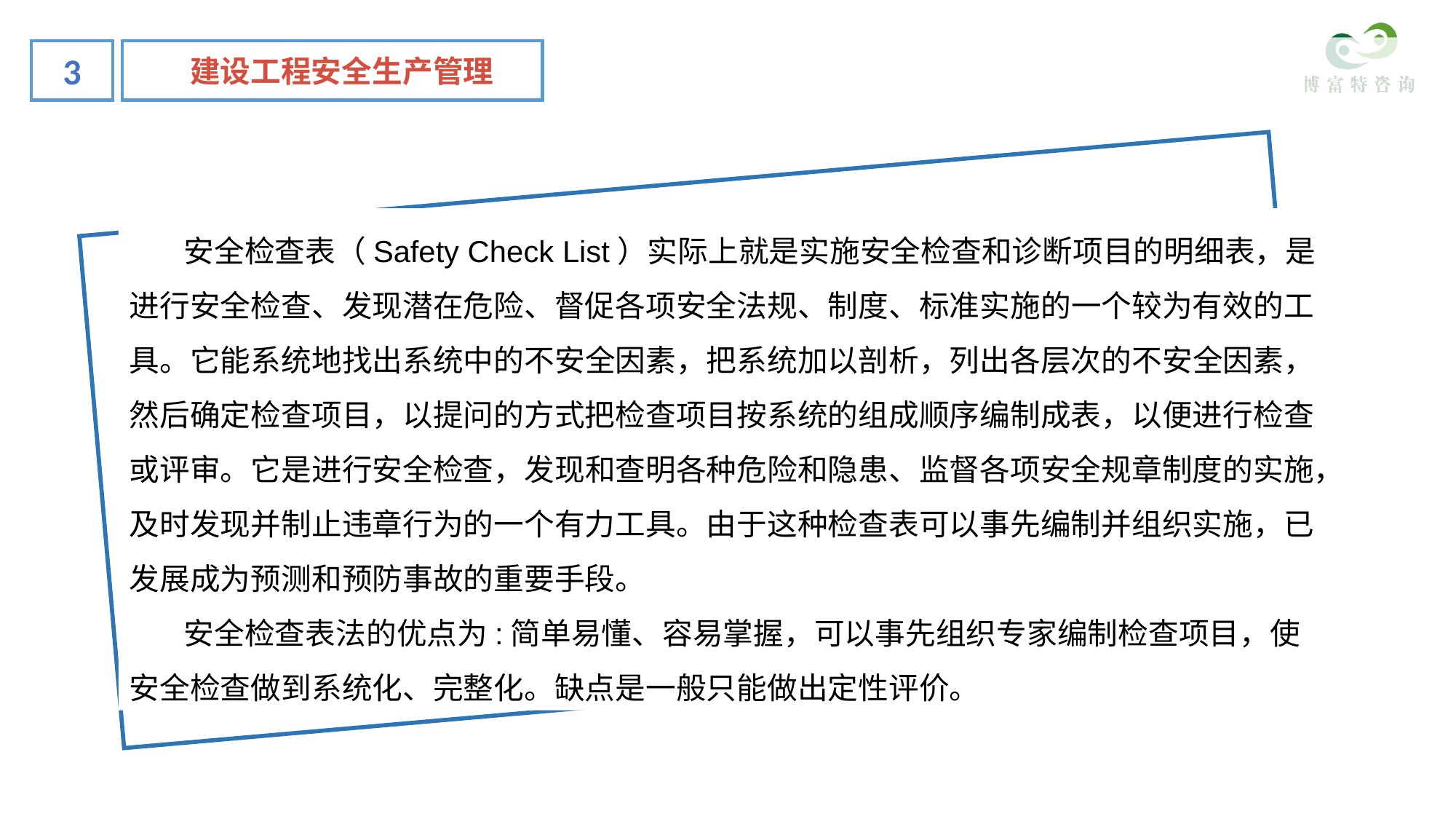

1.项目的定义
3

建设工程安全生产管理

安全检查表（Safety Check List）实际上就是实施安全检查和诊断项目的明细表，是进行安全检查、发现潜在危险、督促各项安全法规、制度、标准实施的一个较为有效的工具。它能系统地找出系统中的不安全因素，把系统加以剖析，列出各层次的不安全因素，然后确定检查项目，以提问的方式把检查项目按系统的组成顺序编制成表，以便进行检查或评审。它是进行安全检查，发现和查明各种危险和隐患、监督各项安全规章制度的实施，及时发现并制止违章行为的一个有力工具。由于这种检查表可以事先编制并组织实施，已发展成为预测和预防事故的重要手段。
安全检查表法的优点为:简单易懂、容易掌握，可以事先组织专家编制检查项目，使安全检查做到系统化、完整化。缺点是一般只能做出定性评价。